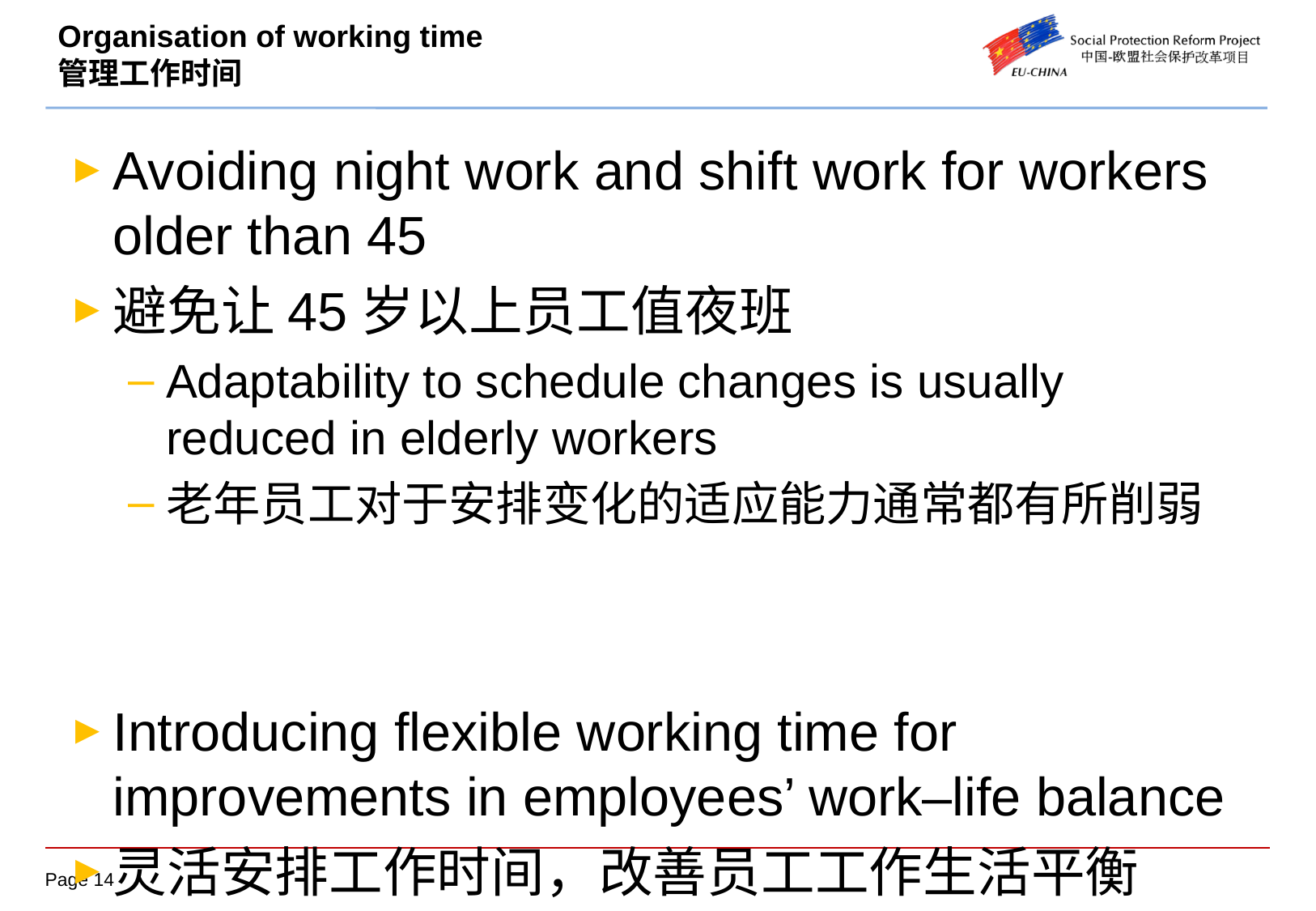

# Organisation of working time 管理工作时间
Avoiding night work and shift work for workers older than 45
避免让45岁以上员工值夜班
Adaptability to schedule changes is usually reduced in elderly workers
老年员工对于安排变化的适应能力通常都有所削弱

Introducing flexible working time for improvements in employees’ work–life balance
灵活安排工作时间，改善员工工作生活平衡